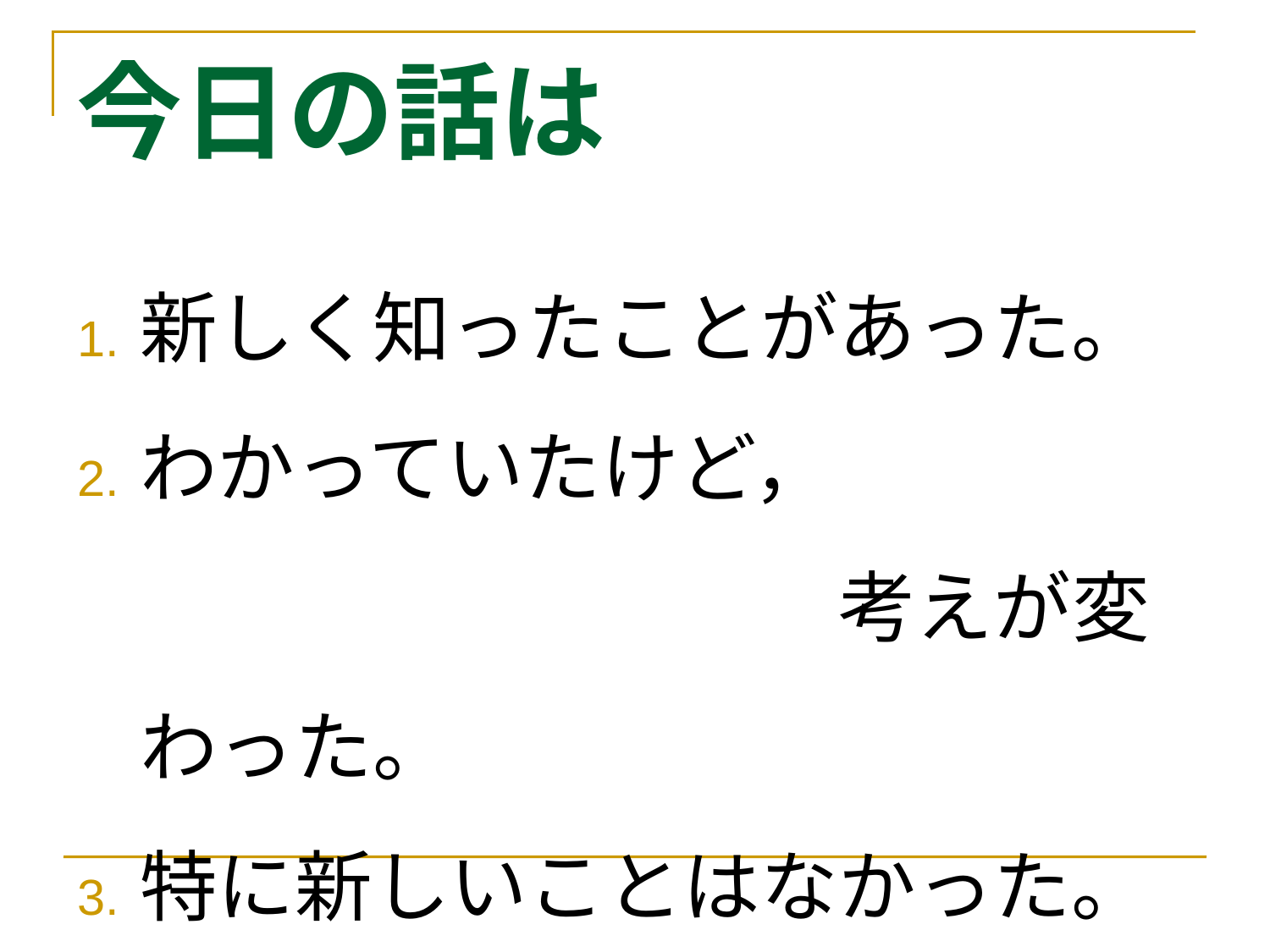

# 今日の話は
新しく知ったことがあった。
わかっていたけど，
　　　　　　　　　考えが変わった。
特に新しいことはなかった。